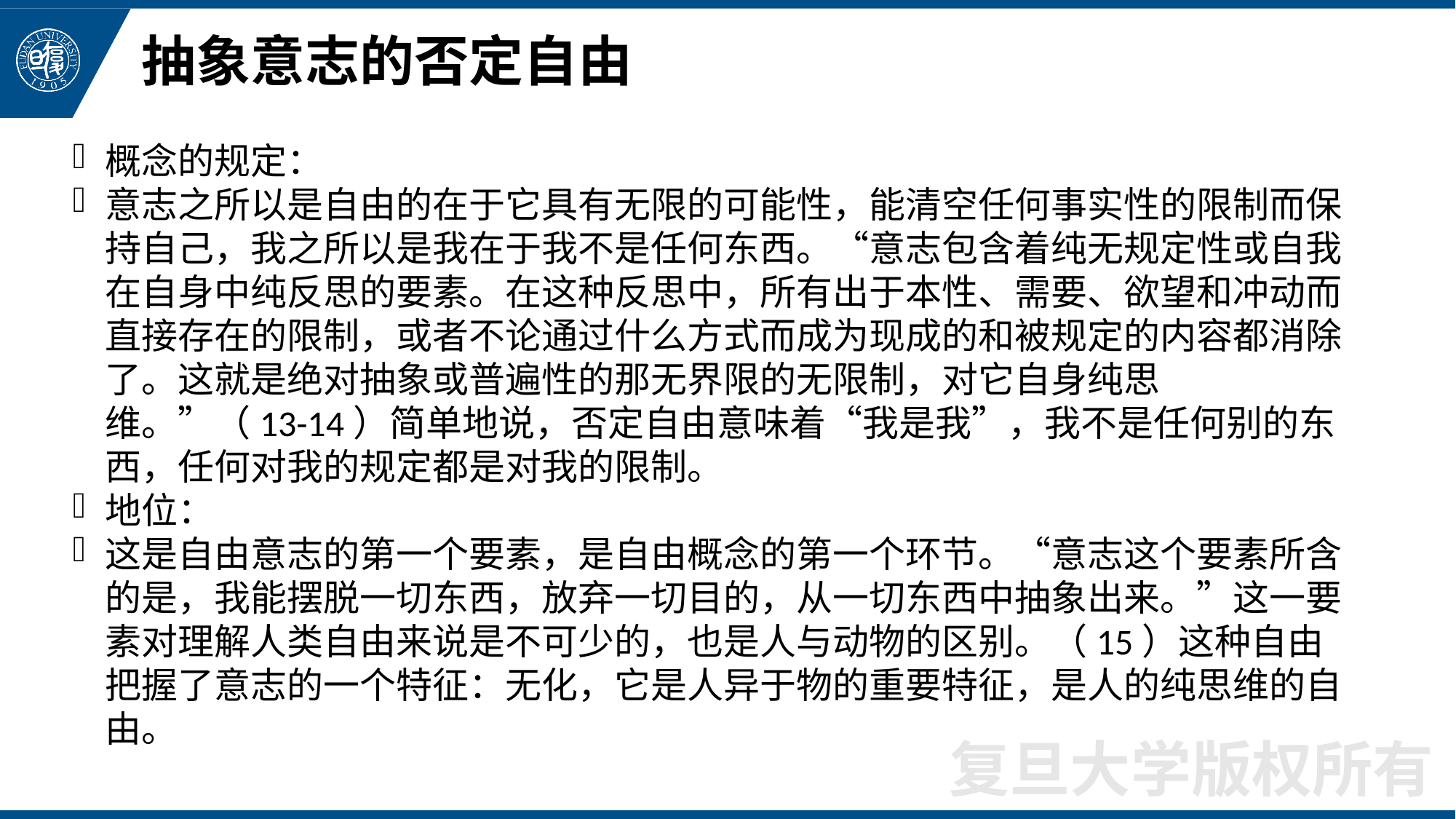

# 抽象意志的否定自由
概念的规定：
意志之所以是自由的在于它具有无限的可能性，能清空任何事实性的限制而保持自己，我之所以是我在于我不是任何东西。“意志包含着纯无规定性或自我在自身中纯反思的要素。在这种反思中，所有出于本性、需要、欲望和冲动而直接存在的限制，或者不论通过什么方式而成为现成的和被规定的内容都消除了。这就是绝对抽象或普遍性的那无界限的无限制，对它自身纯思维。”（13-14）简单地说，否定自由意味着“我是我”，我不是任何别的东西，任何对我的规定都是对我的限制。
地位：
这是自由意志的第一个要素，是自由概念的第一个环节。“意志这个要素所含的是，我能摆脱一切东西，放弃一切目的，从一切东西中抽象出来。”这一要素对理解人类自由来说是不可少的，也是人与动物的区别。（15）这种自由把握了意志的一个特征：无化，它是人异于物的重要特征，是人的纯思维的自由。